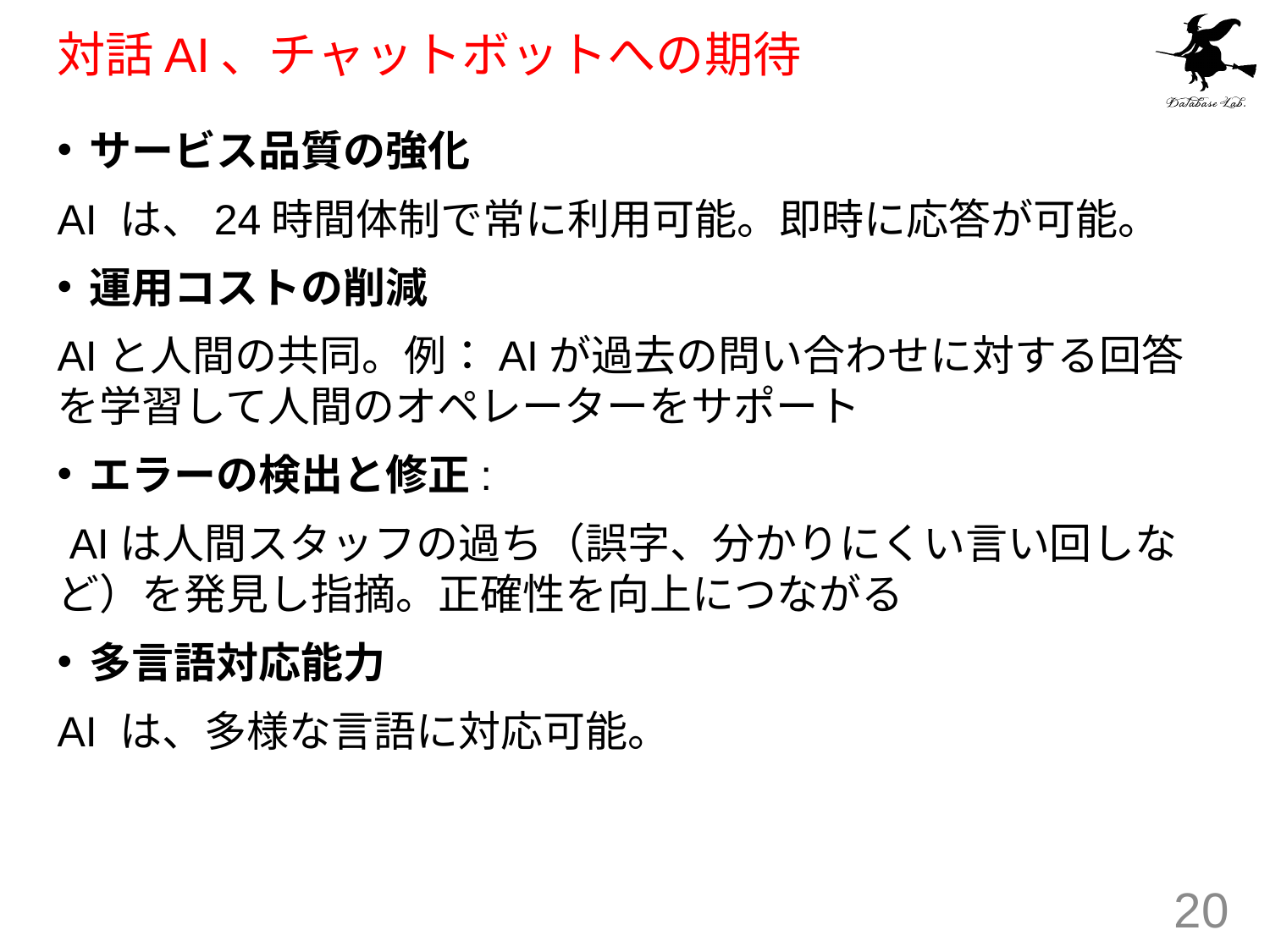

# 対話AI、チャットボットへの期待
サービス品質の強化
AI は、24時間体制で常に利用可能。即時に応答が可能。
運用コストの削減
AIと人間の共同。例：AIが過去の問い合わせに対する回答を学習して人間のオペレーターをサポート
エラーの検出と修正:
 AIは人間スタッフの過ち（誤字、分かりにくい言い回しなど）を発見し指摘。正確性を向上につながる
多言語対応能力
AI は、多様な言語に対応可能。

20